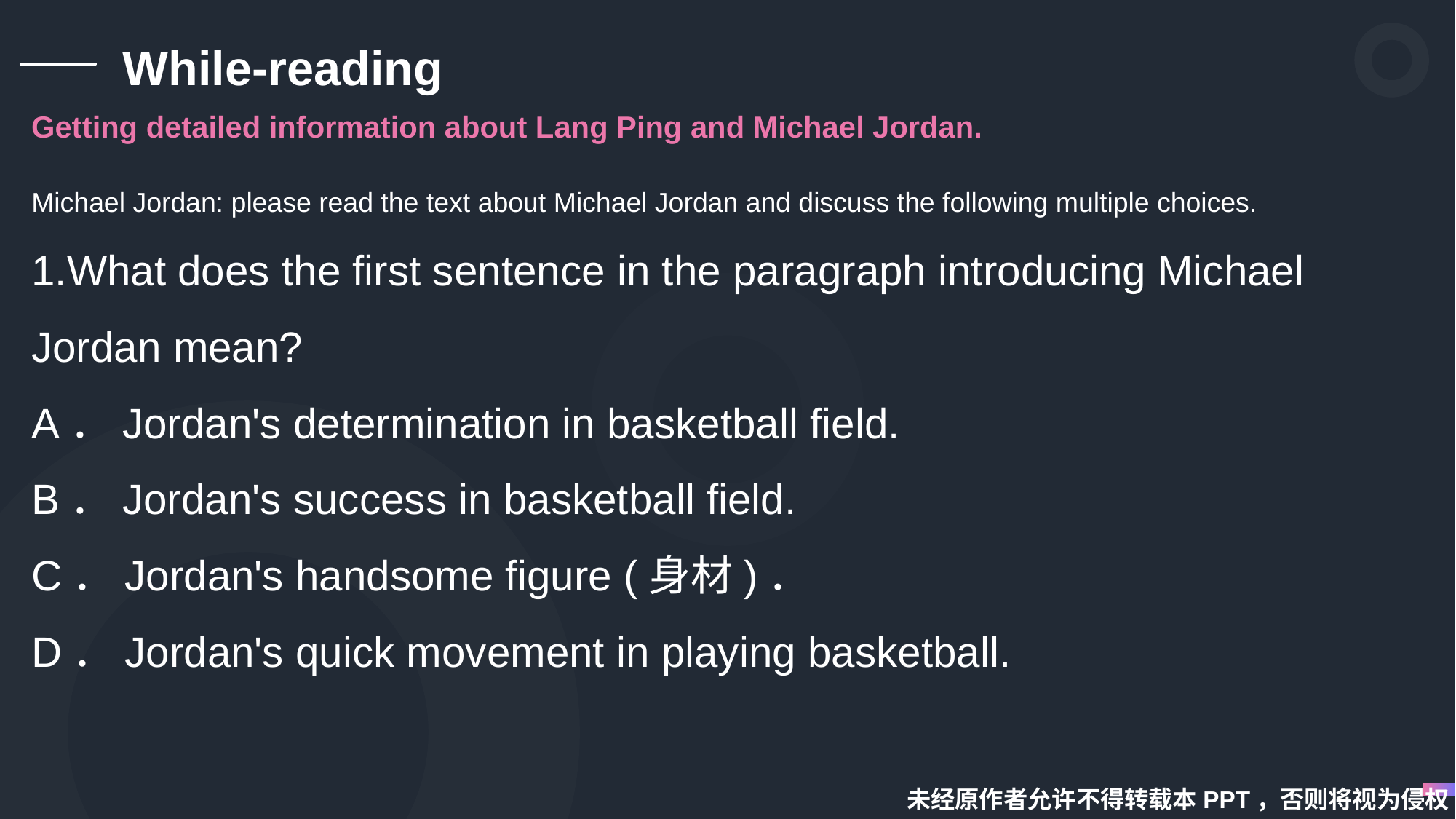

While-reading
Getting detailed information about Lang Ping and Michael Jordan.
Michael Jordan: please read the text about Michael Jordan and discuss the following multiple choices.
1.What does the first sentence in the paragraph introducing Michael Jordan mean?
A．Jordan's determination in basketball field.
B．Jordan's success in basketball field.
C．Jordan's handsome figure (身材)．
D．Jordan's quick movement in playing basketball.